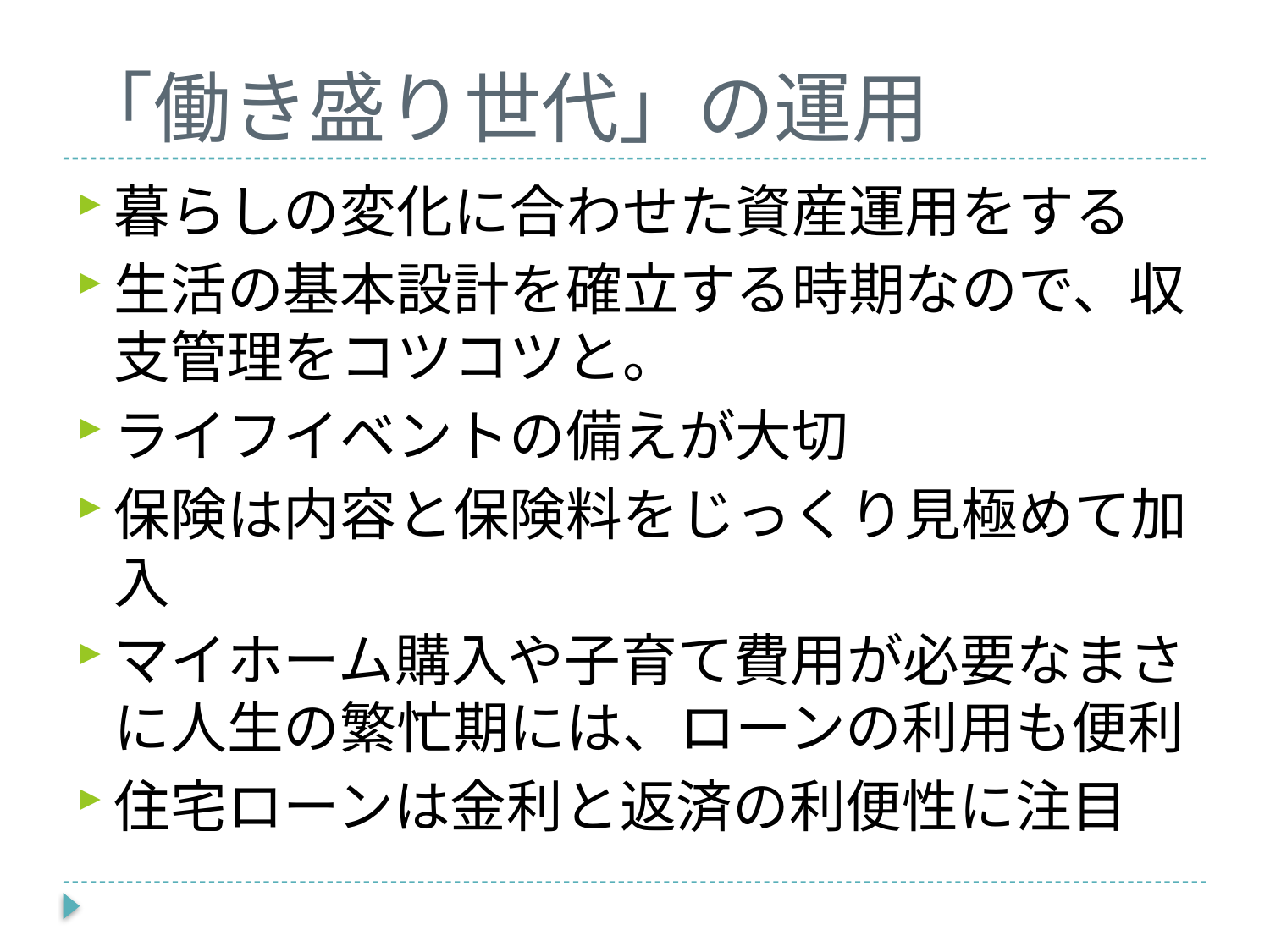

# 「働き盛り世代」の運用
暮らしの変化に合わせた資産運用をする
生活の基本設計を確立する時期なので、収支管理をコツコツと。
ライフイベントの備えが大切
保険は内容と保険料をじっくり見極めて加入
マイホーム購入や子育て費用が必要なまさに人生の繁忙期には、ローンの利用も便利
住宅ローンは金利と返済の利便性に注目